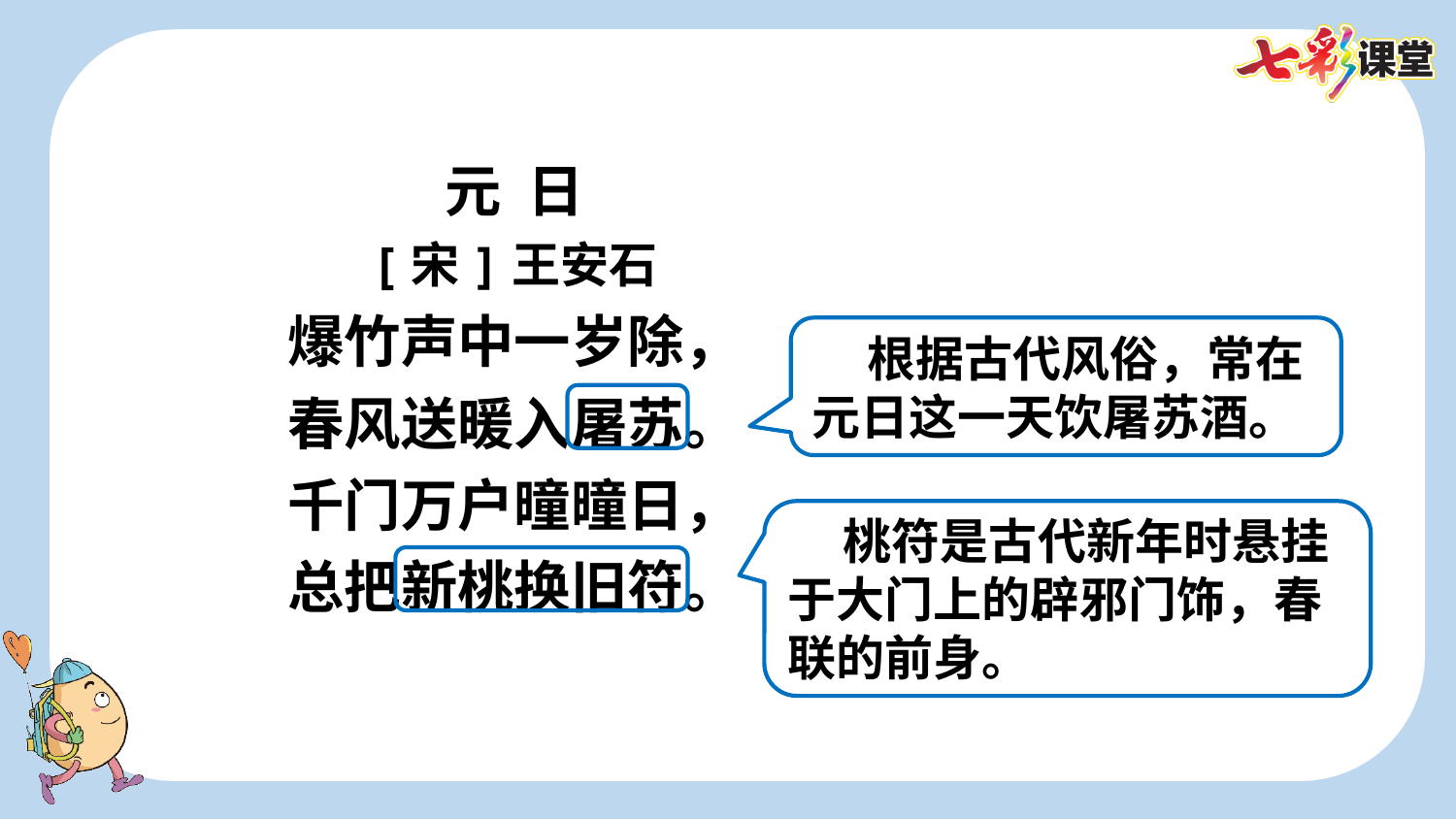

元  日
[宋]王安石
爆竹声中一岁除，
春风送暖入屠苏。
千门万户曈曈日，
总把新桃换旧符。
    根据古代风俗，常在元日这一天饮屠苏酒。

    桃符是古代新年时悬挂于大门上的辟邪门饰，春联的前身。